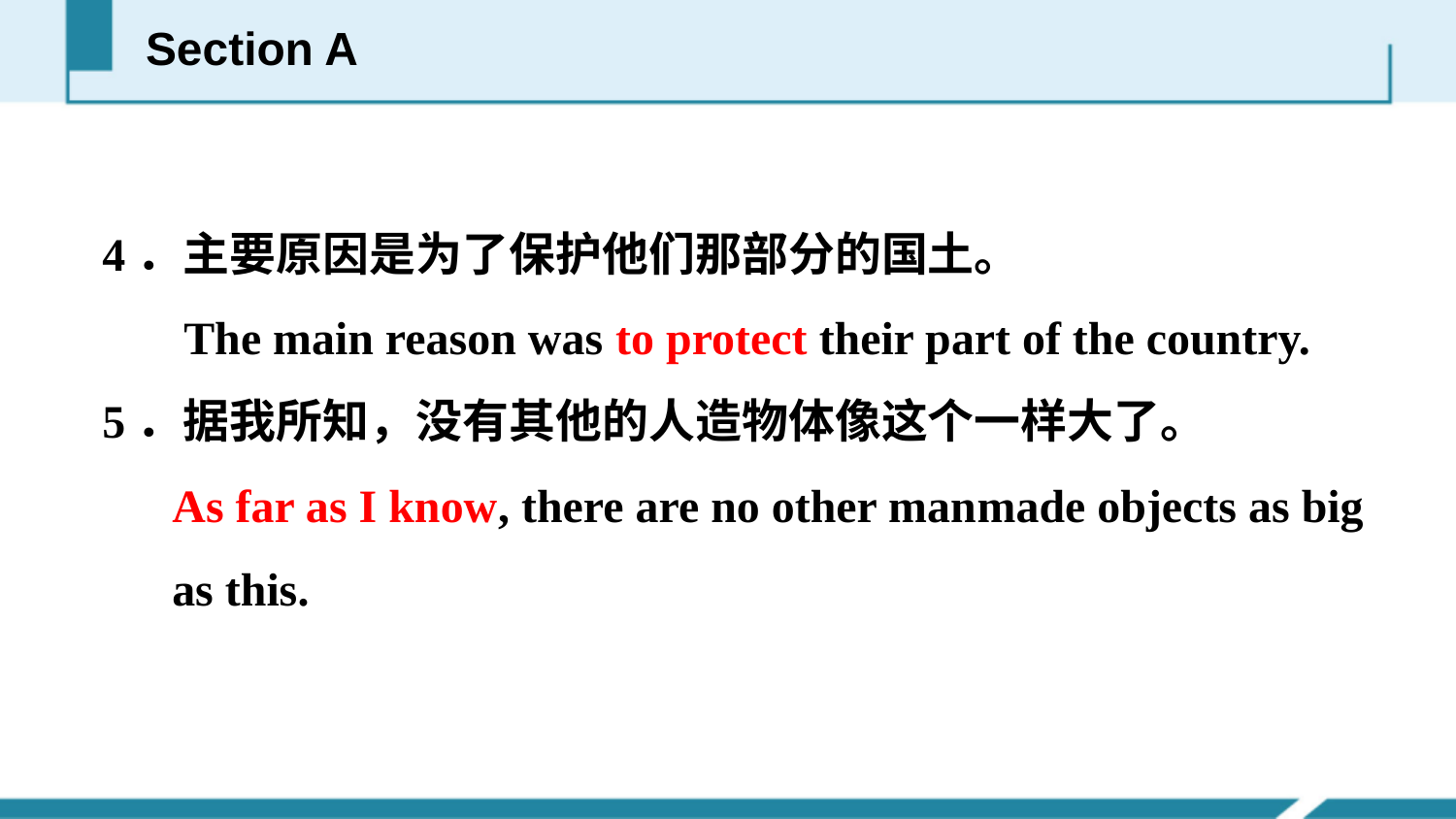

Section A
4．主要原因是为了保护他们那部分的国土。
       The main reason was to protect their part of the country.
5．据我所知，没有其他的人造物体像这个一样大了。
      As far as I know, there are no other man­made objects as big
      as this.